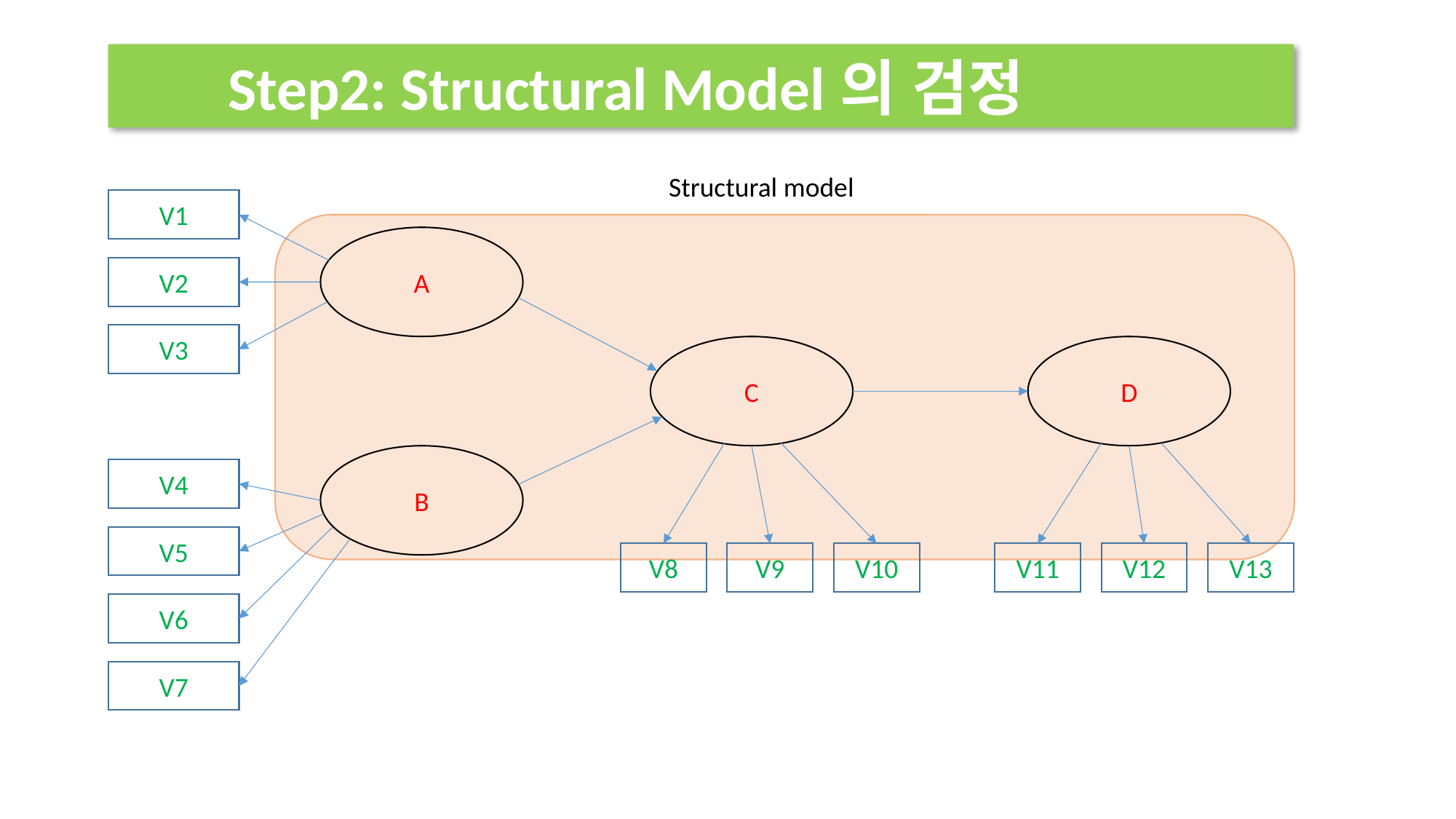

Step2: Structural Model의 검정
Structural model
V1

A
V2
V3
C
D
B
V4
V5
V8
V9
V10
V11
V12
V13
V6
V7